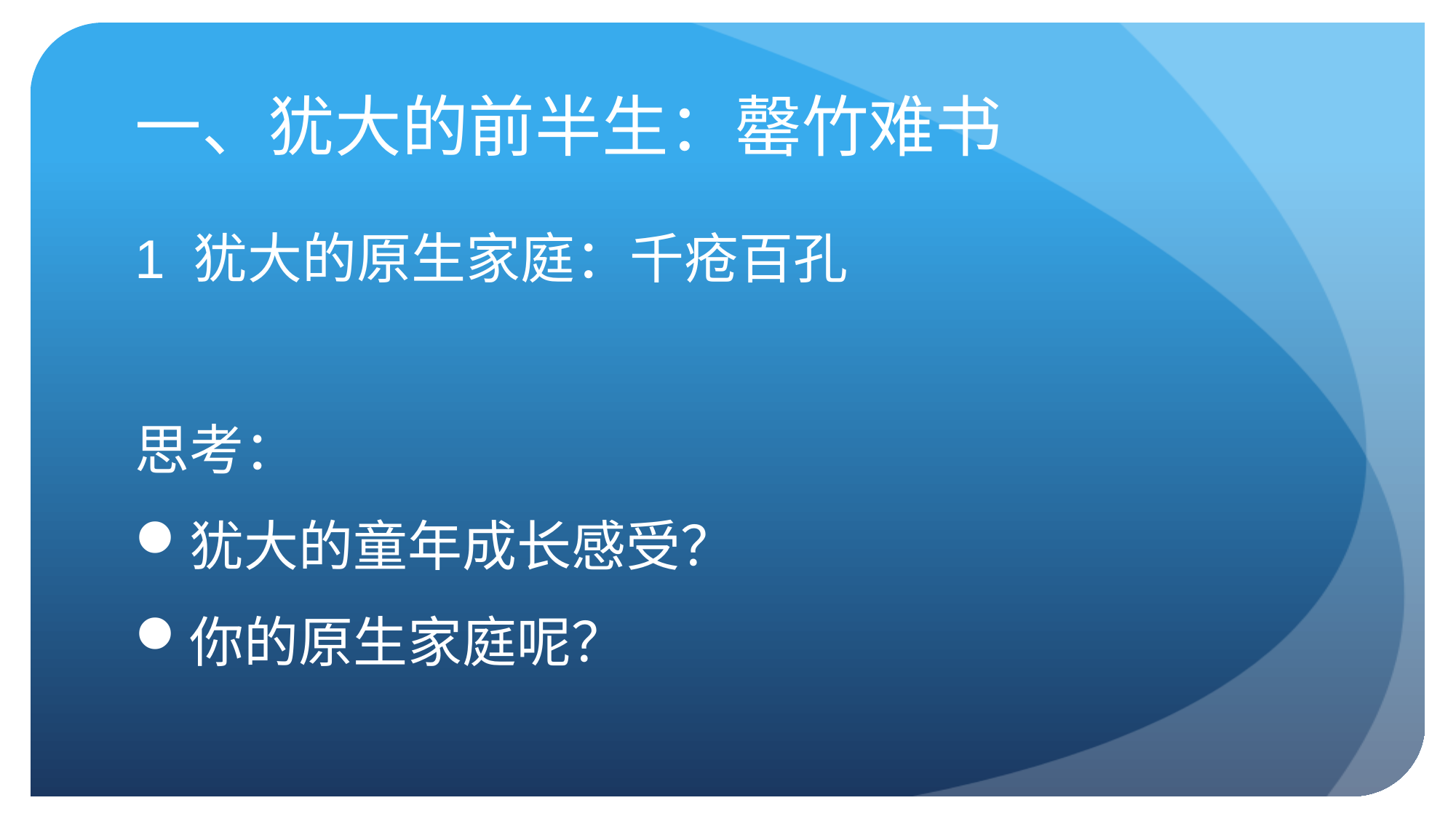

# 一、犹大的前半生：罄竹难书
1 犹大的原生家庭：千疮百孔

思考：
犹大的童年成长感受？
你的原生家庭呢？